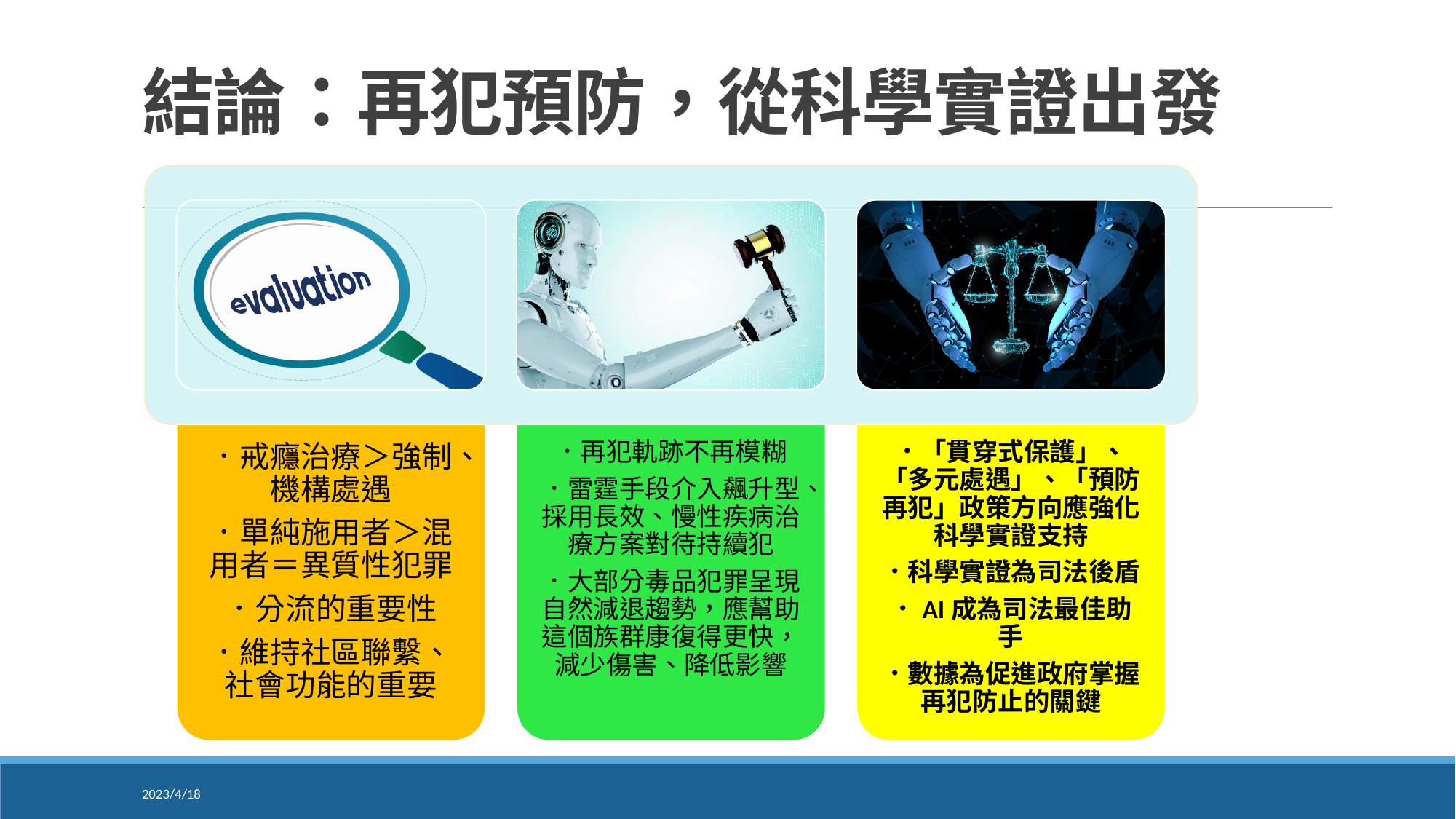

# 結論：再犯預防，從科學實證出發
．戒癮治療＞強制、機構處遇
．單純施用者＞混用者＝異質性犯罪
．分流的重要性
．維持社區聯繫、社會功能的重要
．再犯軌跡不再模糊
．雷霆手段介入飆升型、採用長效、慢性疾病治療方案對待持續犯
．大部分毒品犯罪呈現自然減退趨勢，應幫助這個族群康復得更快，減少傷害、降低影響
．「貫穿式保護」、「多元處遇」、「預防再犯」政策方向應強化科學實證支持
．科學實證為司法後盾
．AI成為司法最佳助手
．數據為促進政府掌握再犯防止的關鍵

2023/4/18